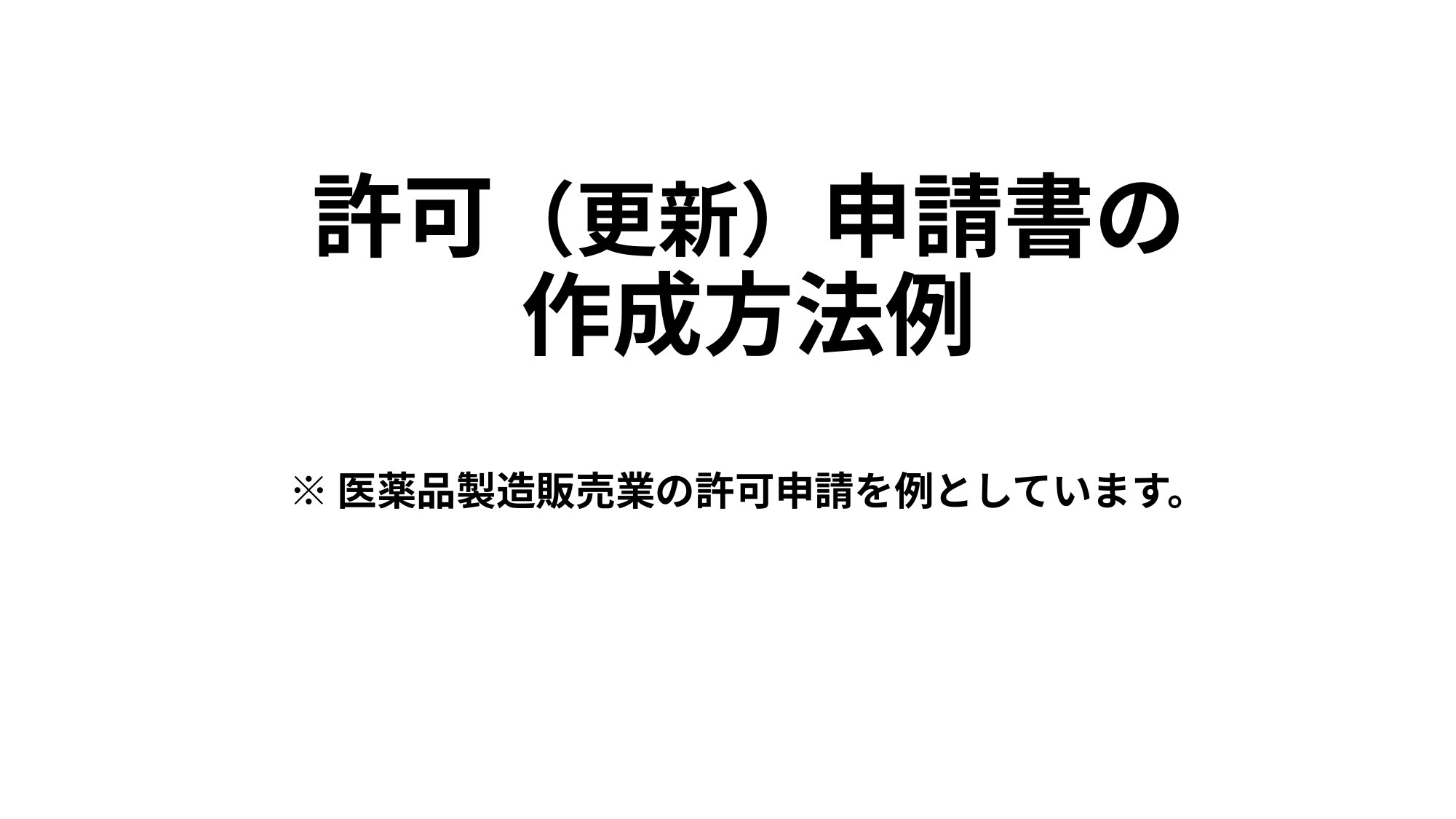

# 許可（更新）申請書の 作成方法例
※医薬品製造販売業の許可申請を例としています。